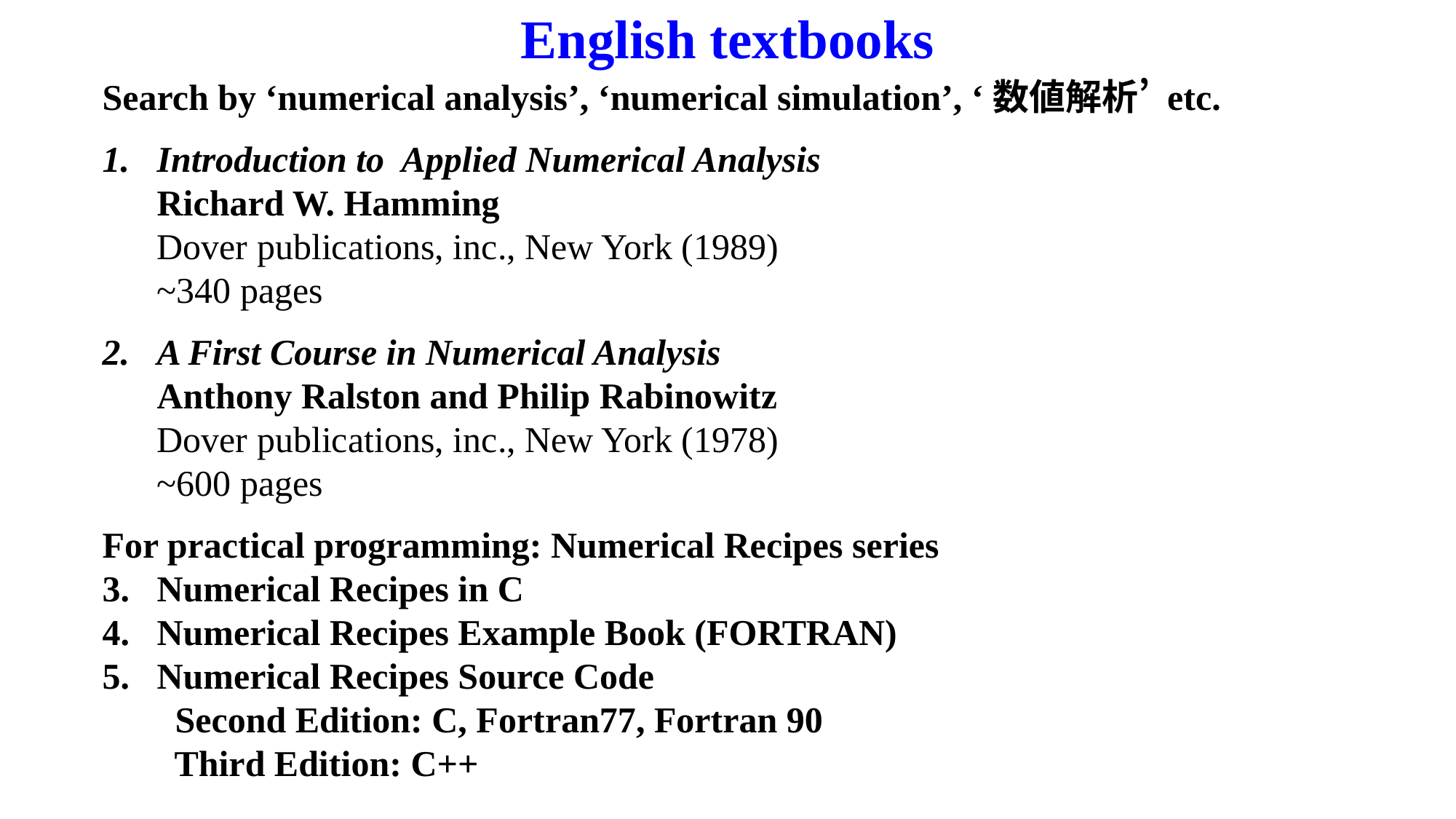

# English textbooks
Search by ‘numerical analysis’, ‘numerical simulation’, ‘数値解析’ etc.
Introduction to  Applied Numerical Analysis
Richard W. Hamming
Dover publications, inc., New York (1989)
~340 pages
A First Course in Numerical Analysis
Anthony Ralston and Philip Rabinowitz
Dover publications, inc., New York (1978)
~600 pages
For practical programming: Numerical Recipes series
Numerical Recipes in C
Numerical Recipes Example Book (FORTRAN)
Numerical Recipes Source Code
  Second Edition: C, Fortran77, Fortran 90
  Third Edition: C++